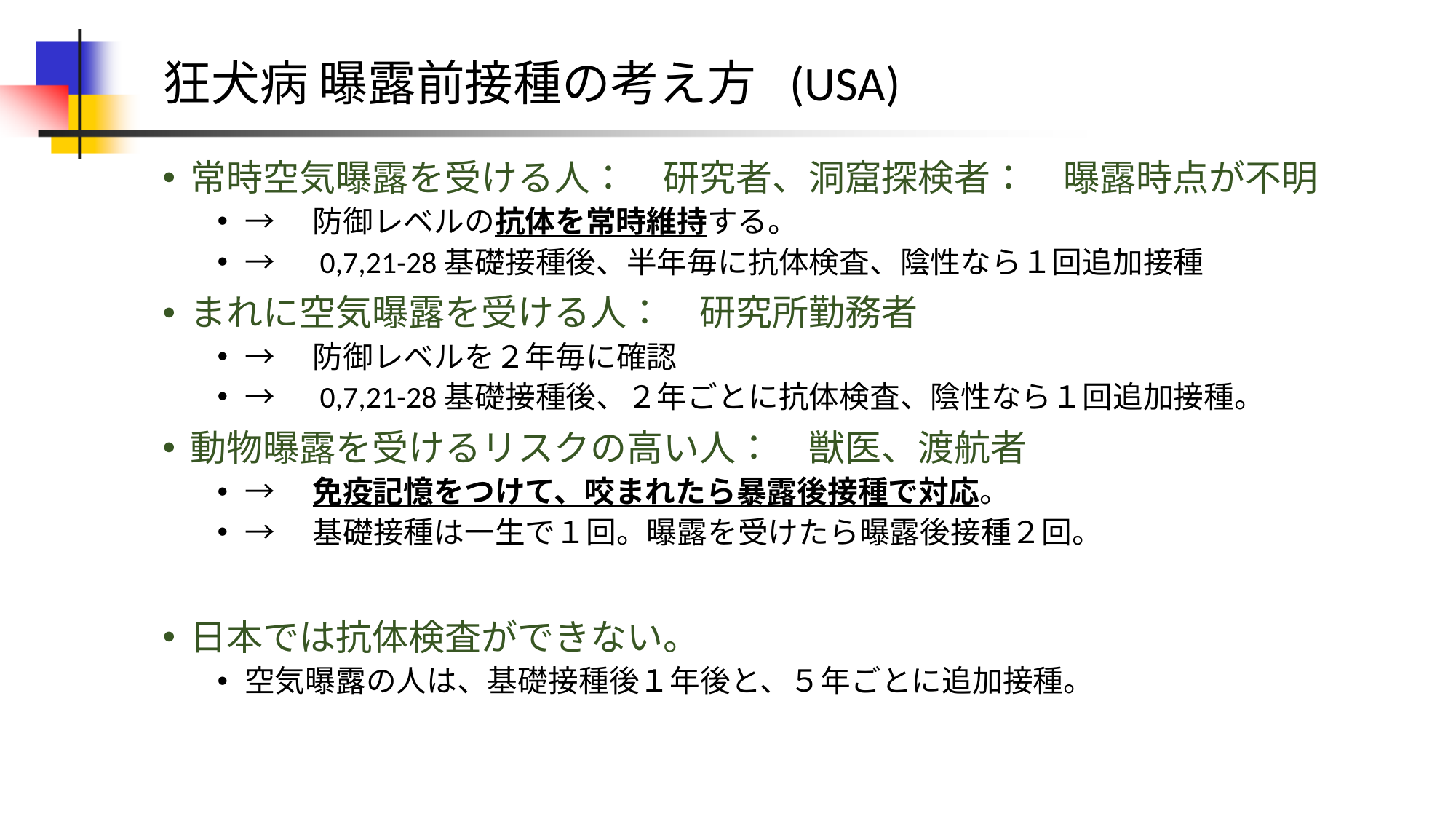

# 狂犬病 曝露前接種の考え方  (USA)
常時空気曝露を受ける人：　研究者、洞窟探検者：　曝露時点が不明
→　防御レベルの抗体を常時維持する。
→　0,7,21-28基礎接種後、半年毎に抗体検査、陰性なら１回追加接種
まれに空気曝露を受ける人：　研究所勤務者
→　防御レベルを２年毎に確認
→　0,7,21-28基礎接種後、２年ごとに抗体検査、陰性なら１回追加接種。
動物曝露を受けるリスクの高い人：　獣医、渡航者
→　免疫記憶をつけて、咬まれたら暴露後接種で対応。
→　基礎接種は一生で１回。曝露を受けたら曝露後接種２回。

日本では抗体検査ができない。
空気曝露の人は、基礎接種後１年後と、５年ごとに追加接種。